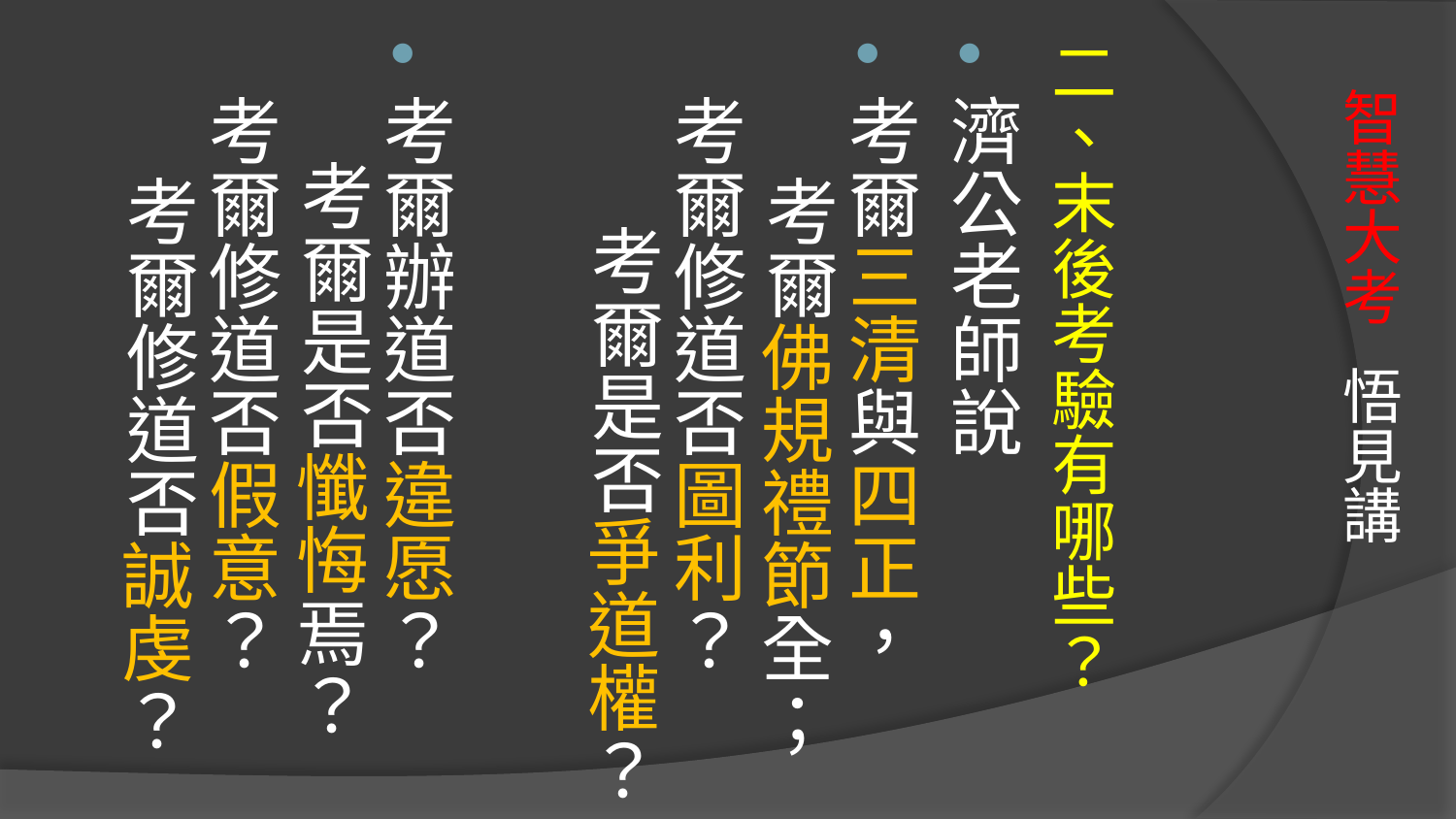

二、末後考驗有哪些？
濟公老師說
考爾三清與四正，            考爾佛規禮節全； 
考爾修道否圖利？               考爾是否爭道權？

考爾辦道否違愿？           考爾是否懺悔焉？ 
考爾修道否假意？            考爾修道否誠虔？

# 智慧大考   悟見講